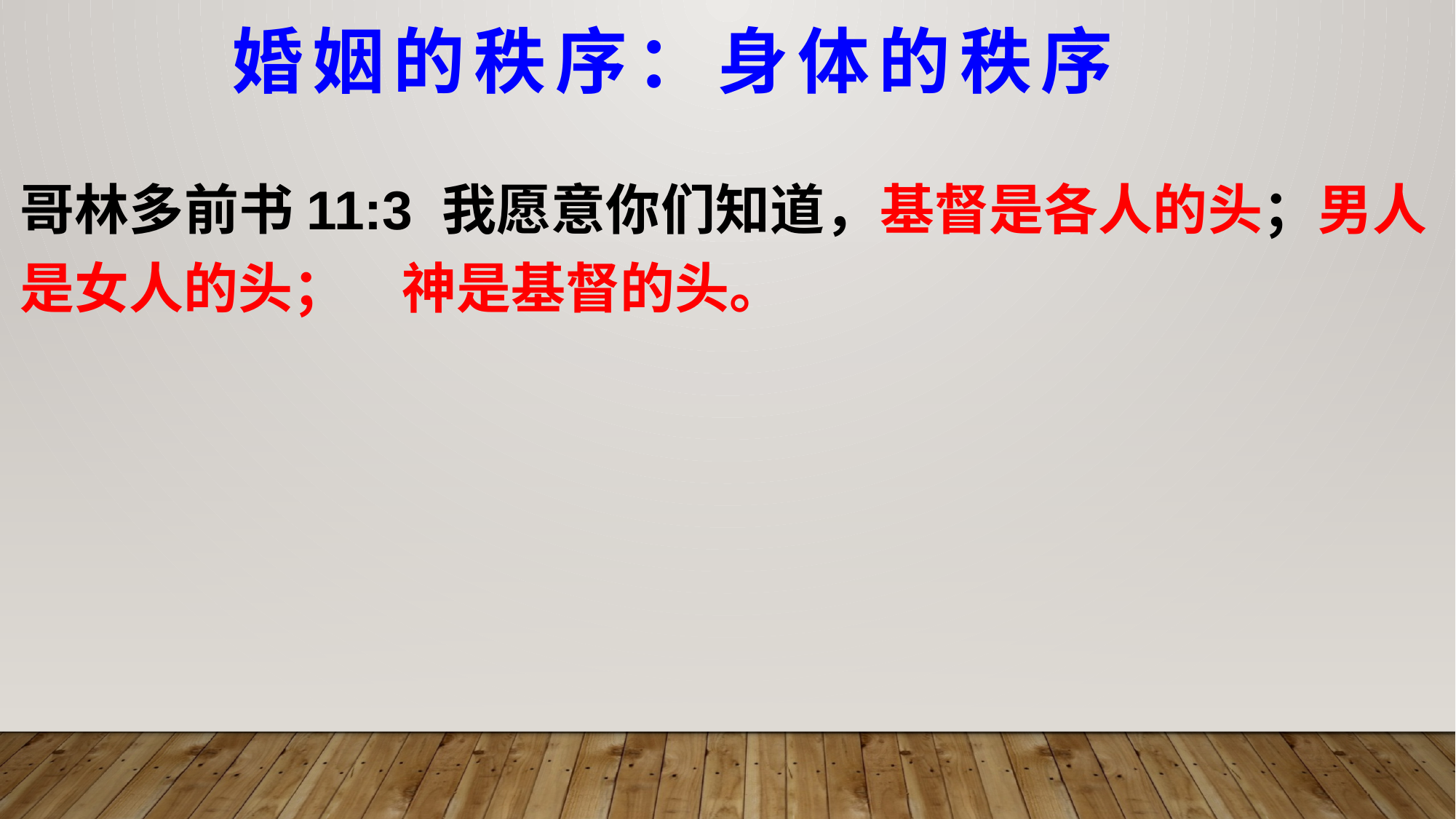

婚姻的秩序：身体的秩序
哥林多前书11:3 我愿意你们知道，基督是各人的头；男人是女人的头；　神是基督的头。